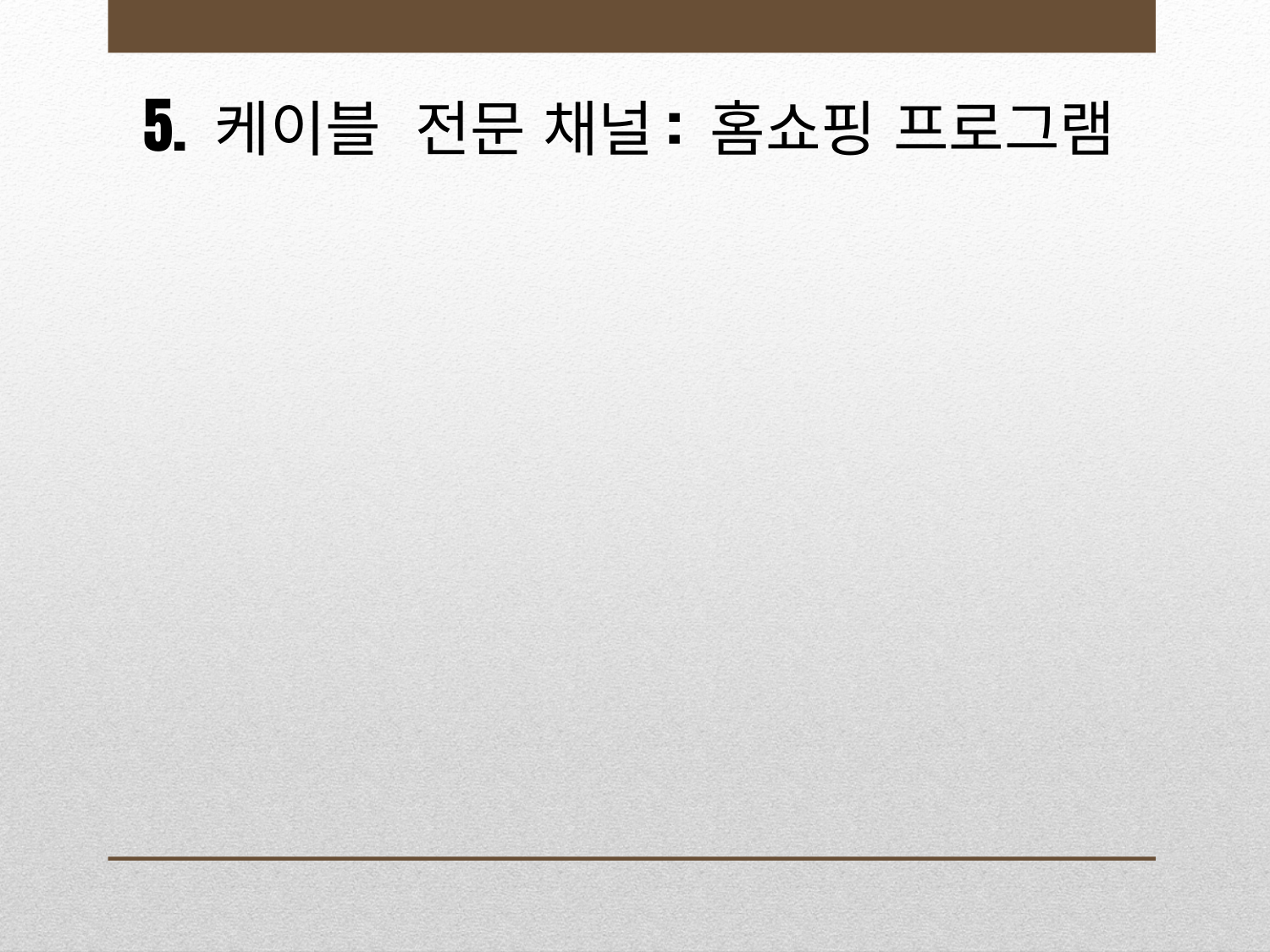

# 5. 케이블  전문 채널: 홈쇼핑 프로그램